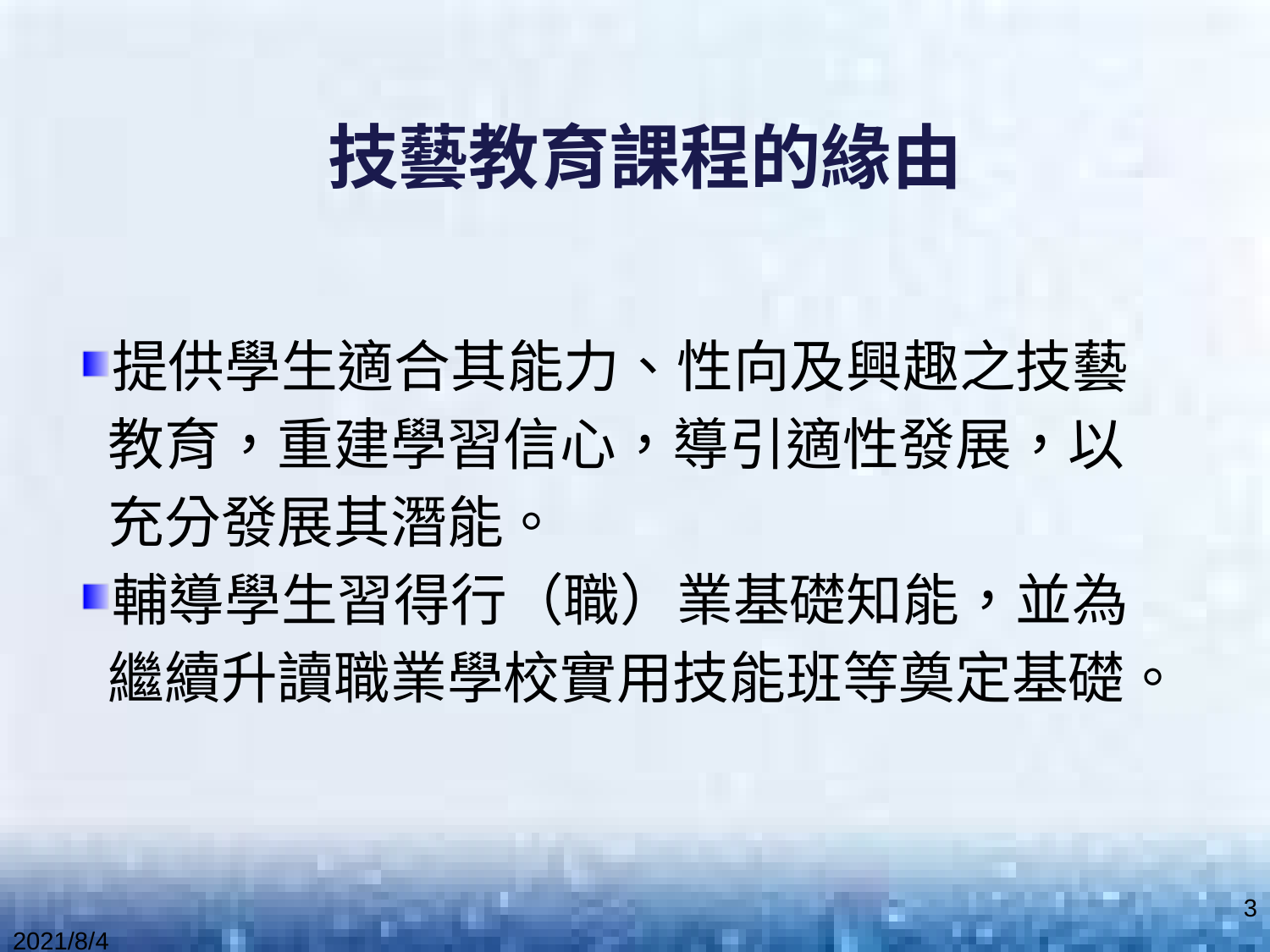

技藝教育課程的緣由

提供學生適合其能力、性向及興趣之技藝
 教育，重建學習信心，導引適性發展，以
 充分發展其潛能。
輔導學生習得行（職）業基礎知能，並為
 繼續升讀職業學校實用技能班等奠定基礎。
3
2021/8/4